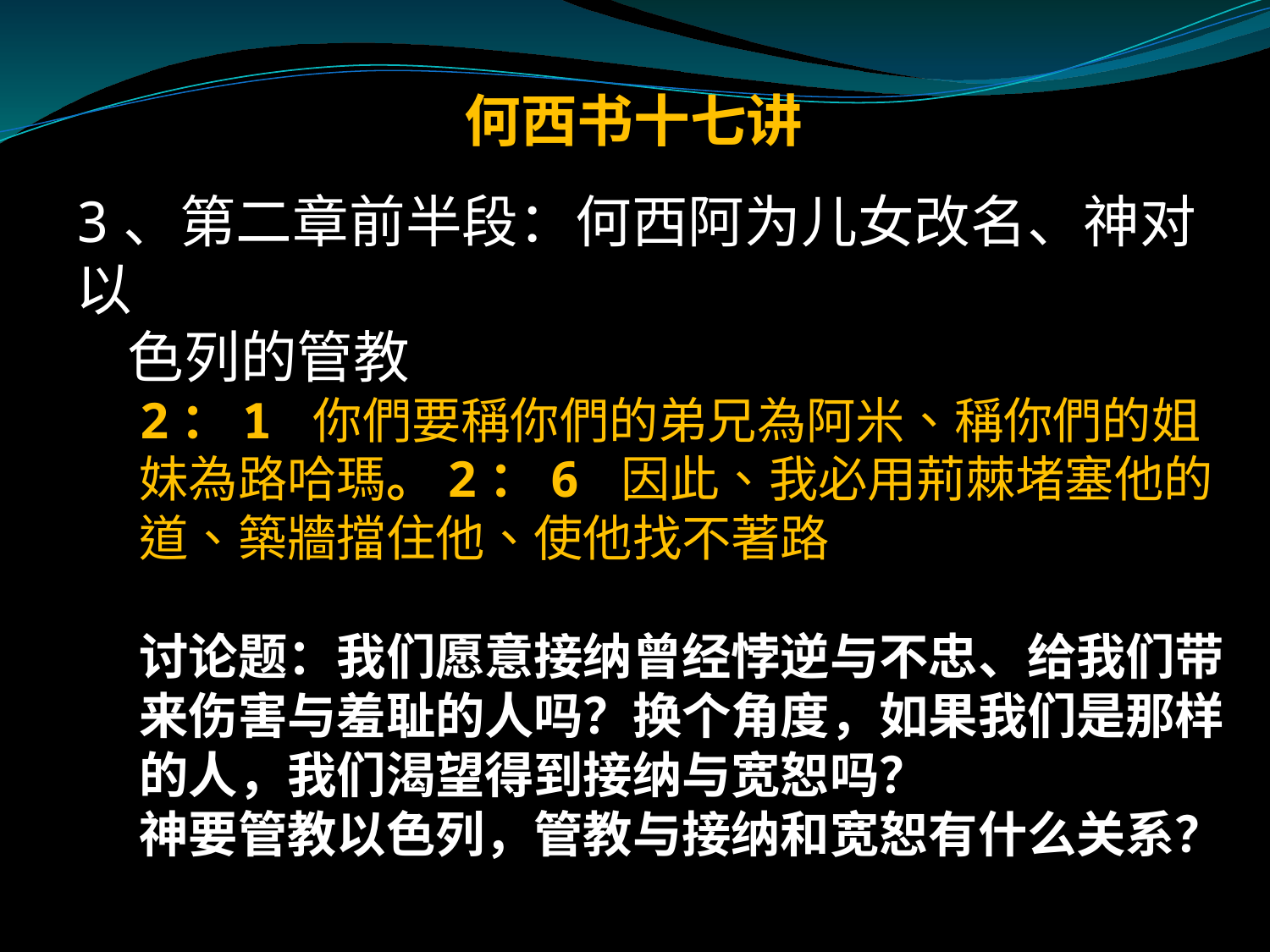

# 何西书十七讲
3、第二章前半段：何西阿为儿女改名、神对以
   色列的管教
2：1 你們要稱你們的弟兄為阿米、稱你們的姐妹為路哈瑪。2：6 因此、我必用荊棘堵塞他的道、築牆擋住他、使他找不著路

讨论题：我们愿意接纳曾经悖逆与不忠、给我们带来伤害与羞耻的人吗？换个角度，如果我们是那样的人，我们渴望得到接纳与宽恕吗？
神要管教以色列，管教与接纳和宽恕有什么关系？